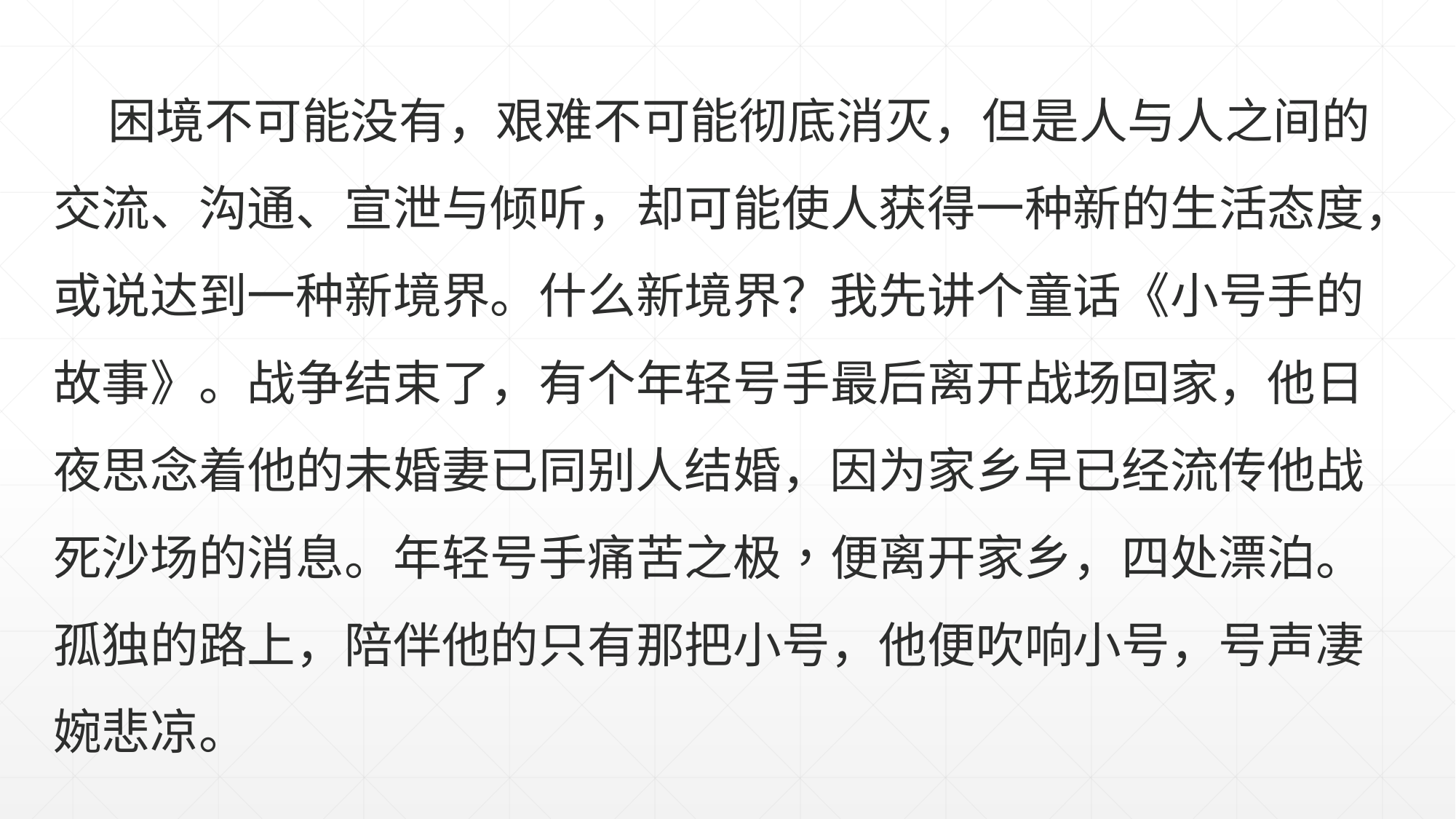

困境不可能没有，艰难不可能彻底消灭，但是人与人之间的交流、沟通、宣泄与倾听，却可能使人获得一种新的生活态度，或说达到一种新境界。什么新境界？我先讲个童话《小号手的故事》。战争结束了，有个年轻号手最后离开战场回家，他日夜思念着他的未婚妻已同别人结婚，因为家乡早已经流传他战死沙场的消息。年轻号手痛苦之极，便离开家乡，四处漂泊。孤独的路上，陪伴他的只有那把小号，他便吹响小号，号声凄婉悲凉。